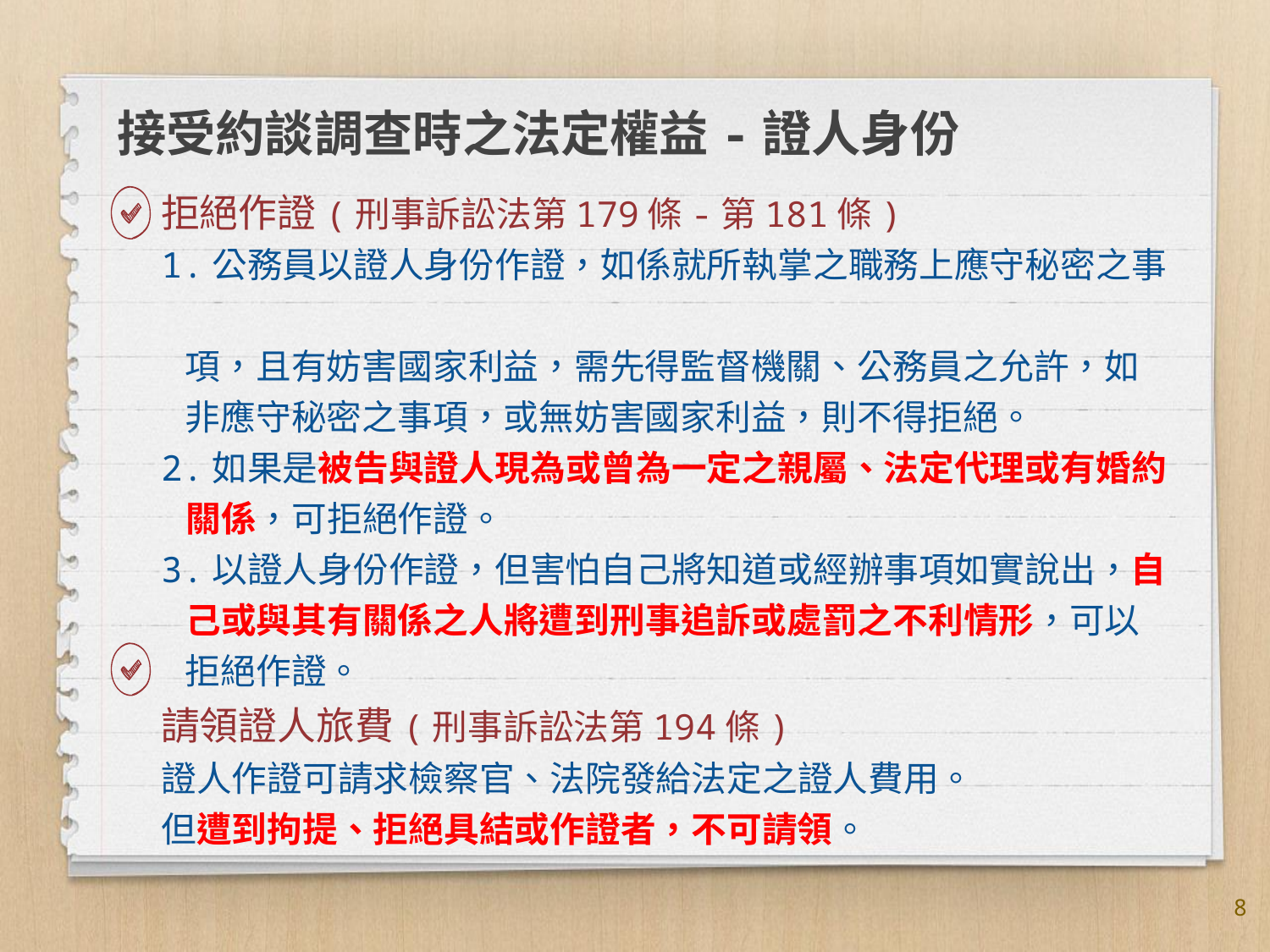

# 接受約談調查時之法定權益-證人身份
拒絕作證(刑事訴訟法第179條-第181條)
1.公務員以證人身份作證，如係就所執掌之職務上應守秘密之事
  項，且有妨害國家利益，需先得監督機關、公務員之允許，如
  非應守秘密之事項，或無妨害國家利益，則不得拒絕。
2.如果是被告與證人現為或曾為一定之親屬、法定代理或有婚約
  關係，可拒絕作證。
3.以證人身份作證，但害怕自己將知道或經辦事項如實說出，自
  己或與其有關係之人將遭到刑事追訴或處罰之不利情形，可以
  拒絕作證。
請領證人旅費(刑事訴訟法第194條)
證人作證可請求檢察官、法院發給法定之證人費用。
但遭到拘提、拒絕具結或作證者，不可請領。

8